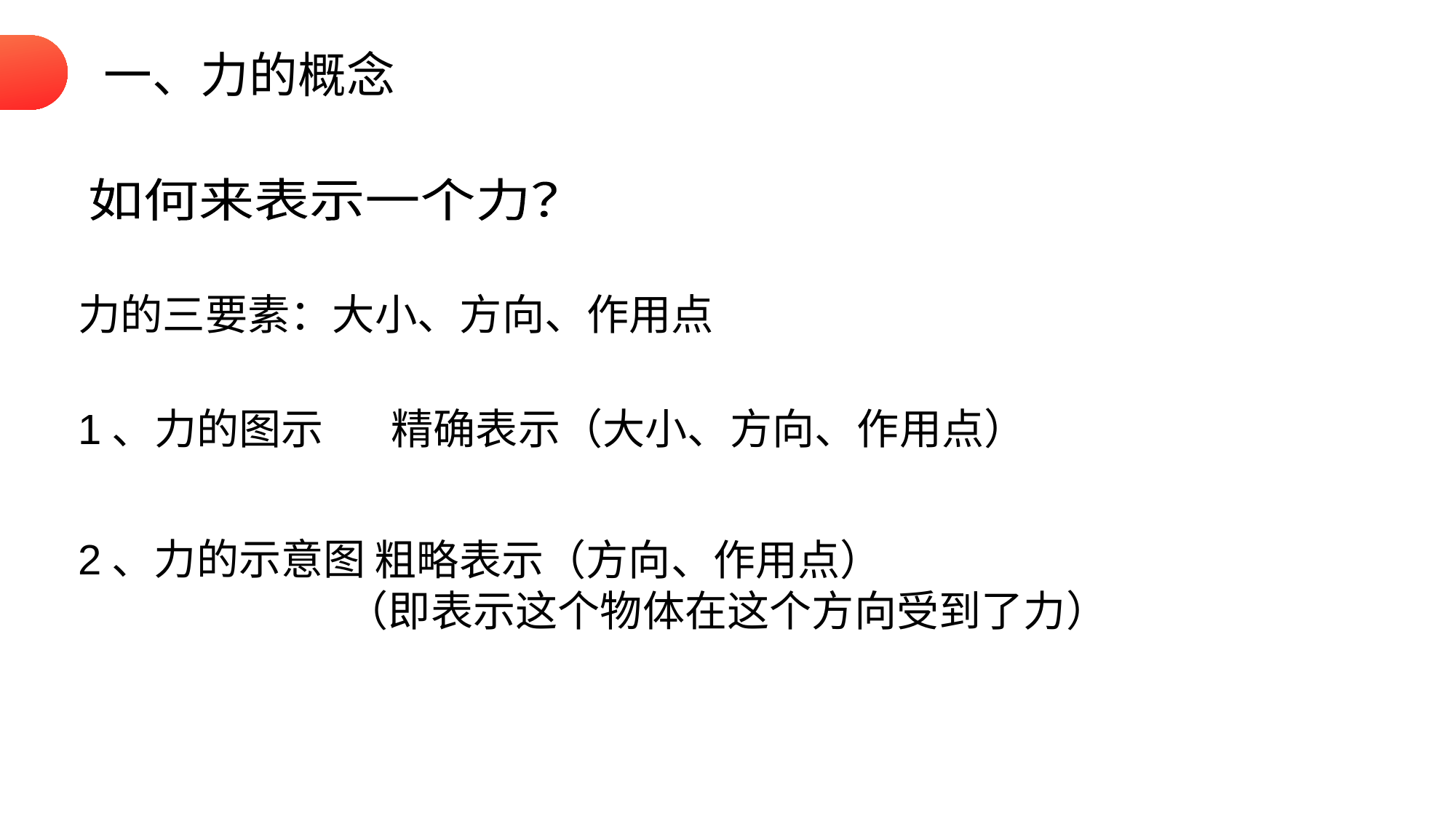

一、力的概念
力的三要素：大小、方向、作用点
如何来表示一个力？
精确表示（大小、方向、作用点）
1、力的图示
2、力的示意图
           粗略表示（方向、作用点）
        （即表示这个物体在这个方向受到了力）